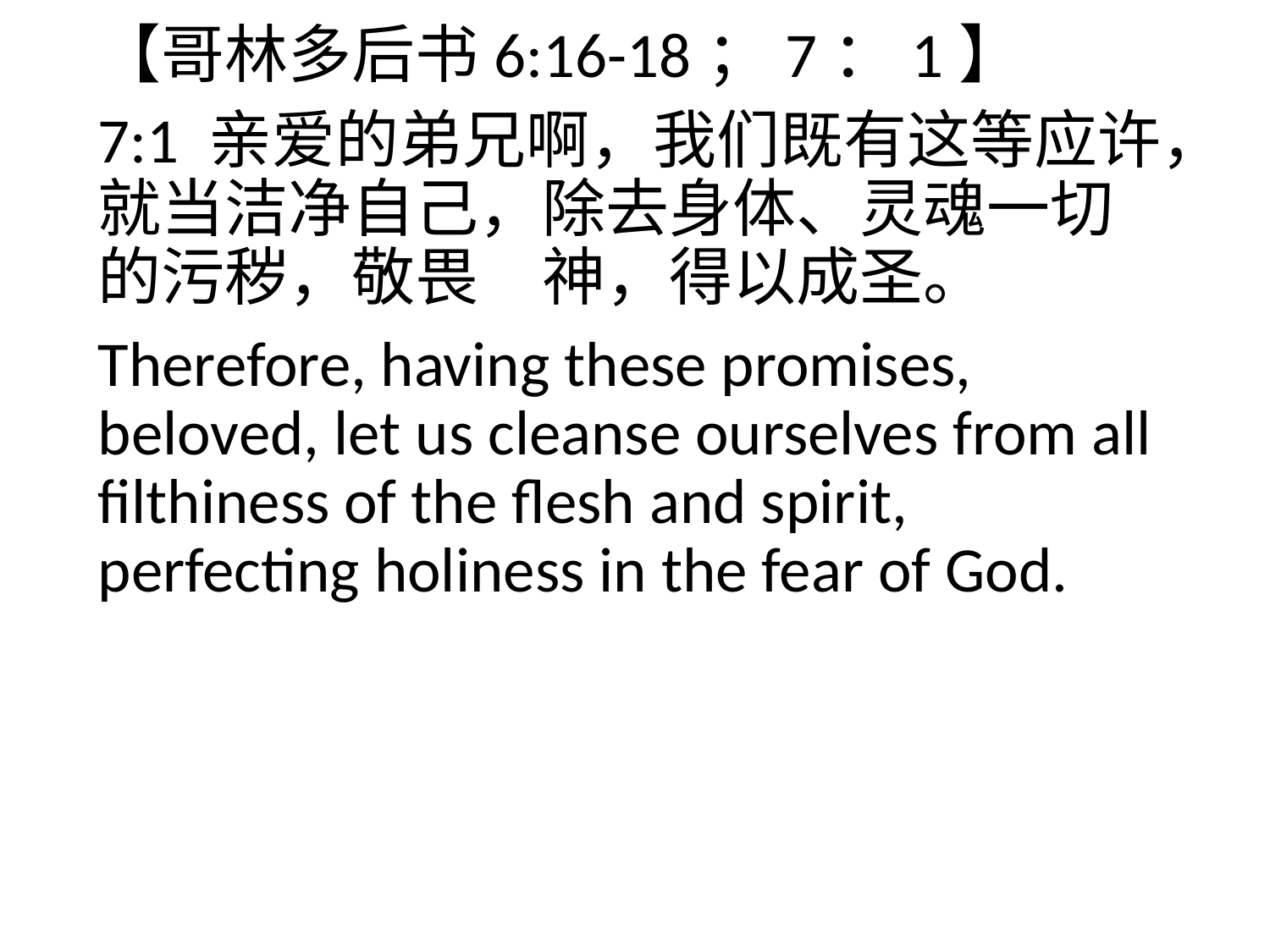

【哥林多后书6:16-18；7：1】
7:1 亲爱的弟兄啊，我们既有这等应许，就当洁净自己，除去身体、灵魂一切的污秽，敬畏　神，得以成圣。
Therefore, having these promises, beloved, let us cleanse ourselves from all filthiness of the flesh and spirit, perfecting holiness in the fear of God.